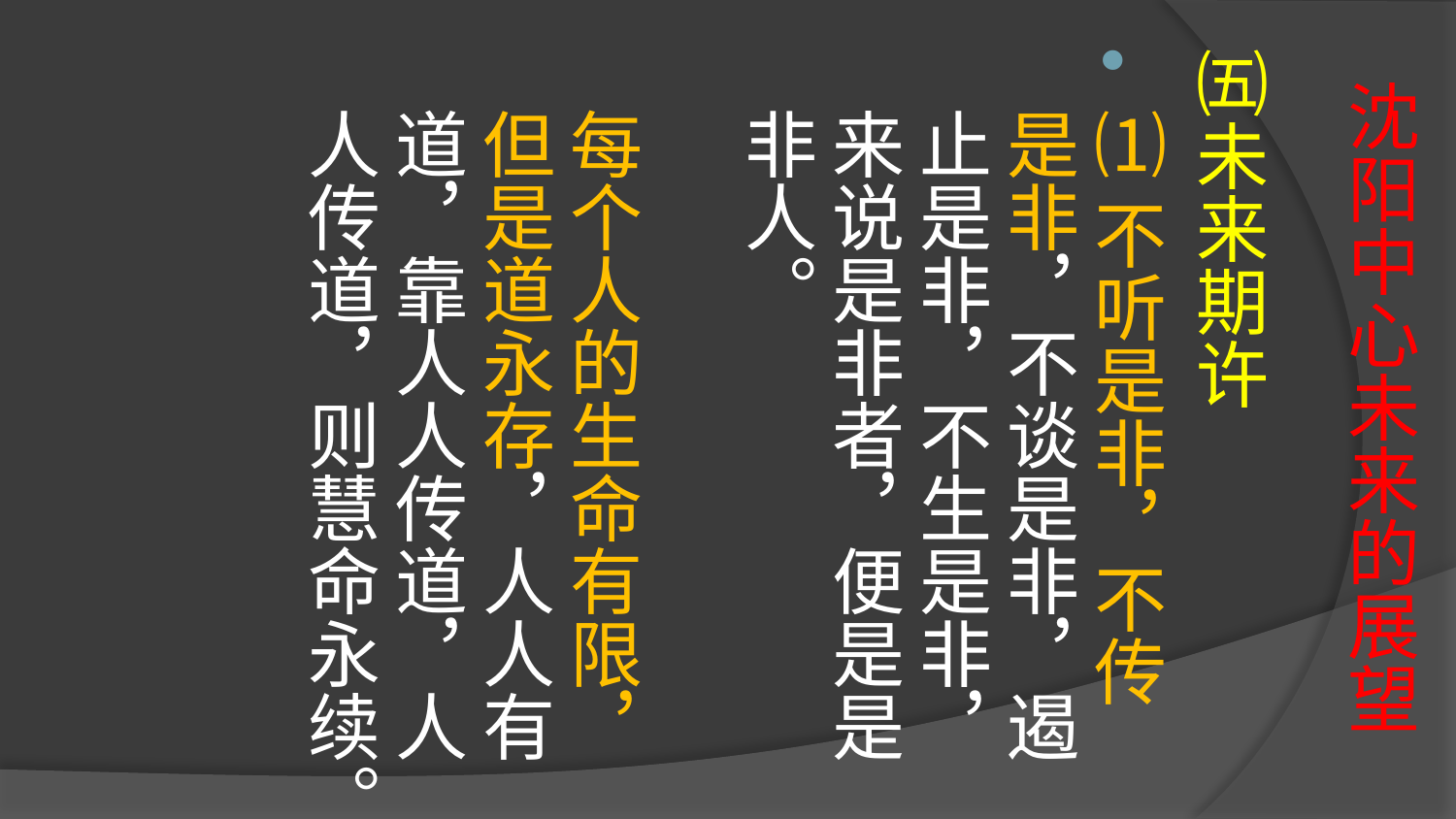

# 沈阳中心未来的展望
㈤未来期许
⑴不听是非，不传是非，不谈是非，遏止是非，不生是非，来说是非者，便是是非人。
每个人的生命有限，但是道永存，人人有道，靠人人传道，人人传道，则慧命永续。